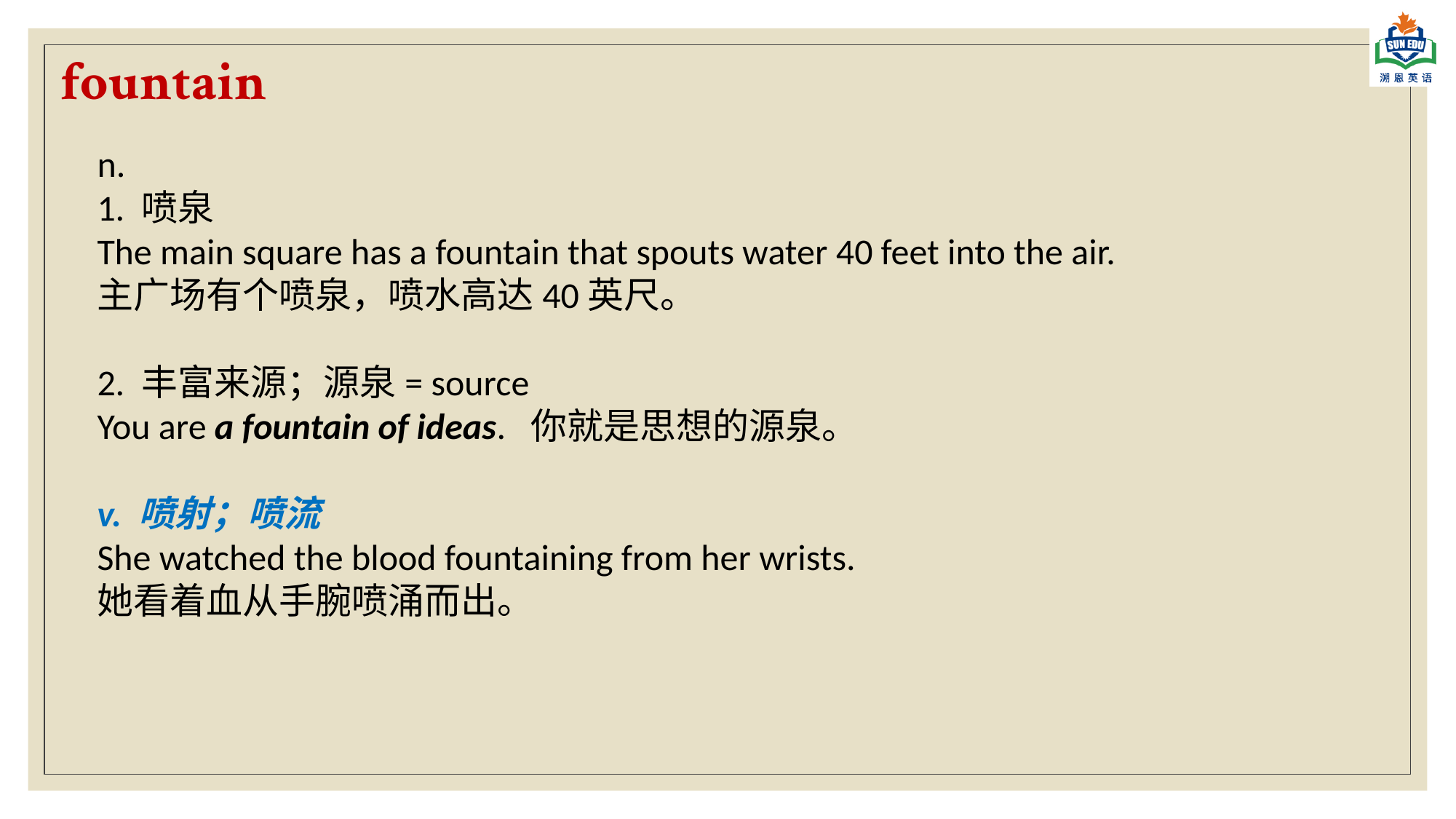

fountain
n.
1. 喷泉
The main square has a fountain that spouts water 40 feet into the air.
主广场有个喷泉，喷水高达40英尺。

2. 丰富来源；源泉= source
You are a fountain of ideas.  你就是思想的源泉。

v. 喷射；喷流
She watched the blood fountaining from her wrists.
她看着血从手腕喷涌而出。